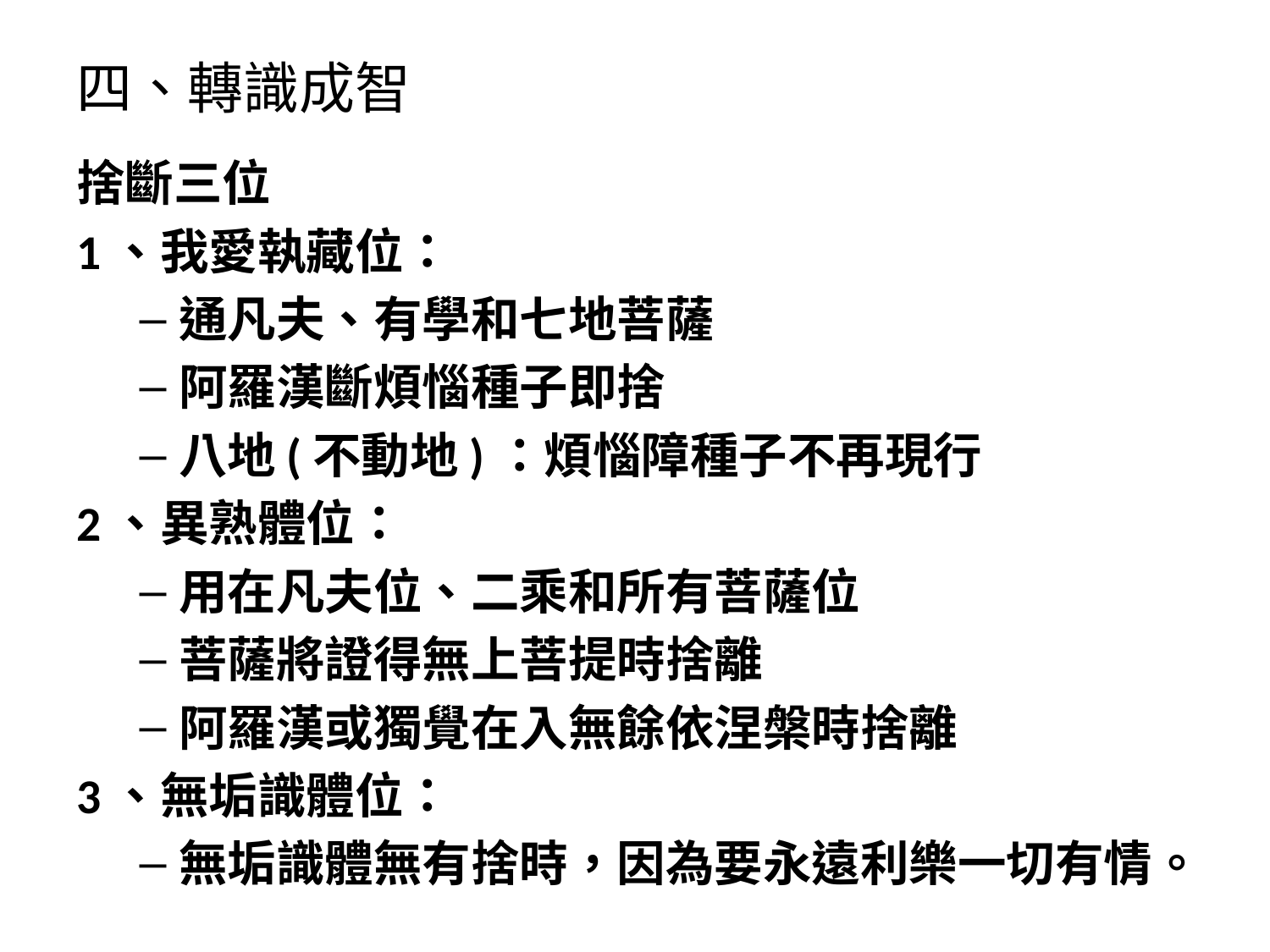

# 四、轉識成智
捨斷三位
1、我愛執藏位：
通凡夫、有學和七地菩薩
阿羅漢斷煩惱種子即捨
八地(不動地)：煩惱障種子不再現行
2、異熟體位：
用在凡夫位、二乘和所有菩薩位
菩薩將證得無上菩提時捨離
阿羅漢或獨覺在入無餘依涅槃時捨離
3、無垢識體位：
無垢識體無有捨時，因為要永遠利樂一切有情。